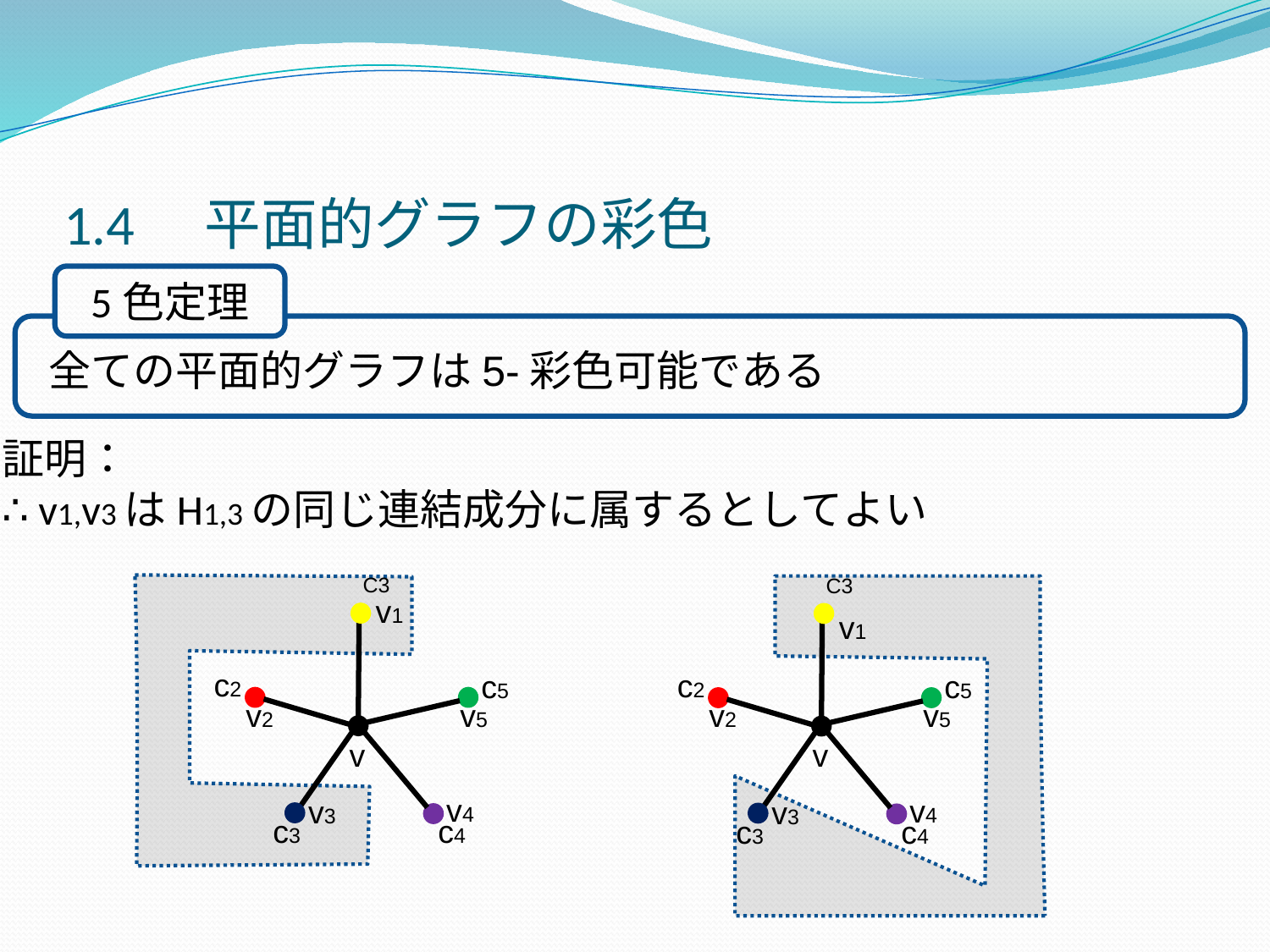

# 1.4　平面的グラフの彩色

5色定理

全ての平面的グラフは5-彩色可能である

証明：
∴ v1,v3はH1,3の同じ連結成分に属するとしてよい

C3
C3

v1

v2
v5
v
v4
v3
v1

v2
v5
v
v4
v3
c2
c2
c5
c5
c3
c4
c3
c4